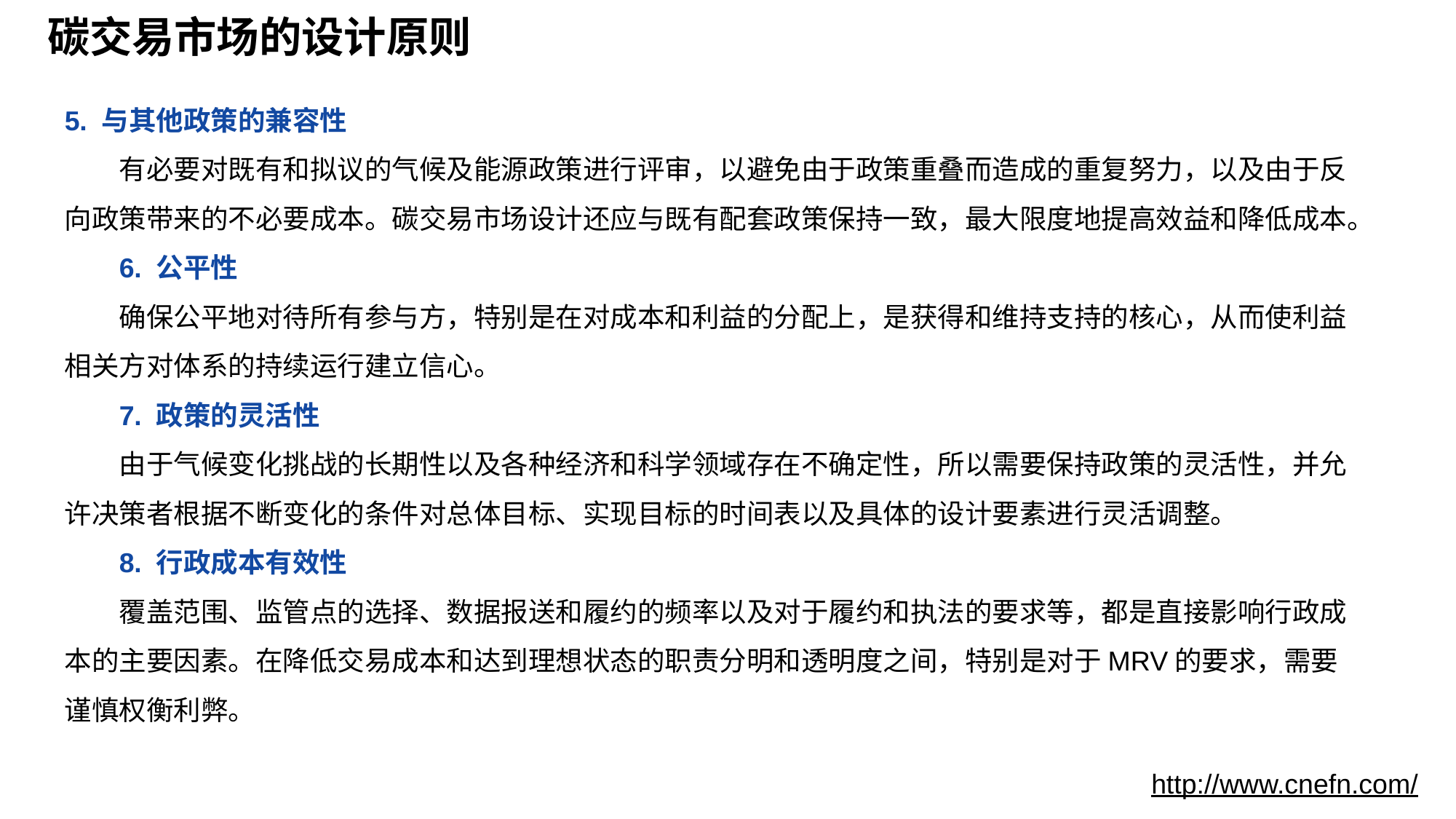

# 碳交易市场的设计原则
5. 与其他政策的兼容性
有必要对既有和拟议的气候及能源政策进行评审，以避免由于政策重叠而造成的重复努力，以及由于反向政策带来的不必要成本。碳交易市场设计还应与既有配套政策保持一致，最大限度地提高效益和降低成本。
6. 公平性
确保公平地对待所有参与方，特别是在对成本和利益的分配上，是获得和维持支持的核心，从而使利益相关方对体系的持续运行建立信心。
7. 政策的灵活性
由于气候变化挑战的长期性以及各种经济和科学领域存在不确定性，所以需要保持政策的灵活性，并允许决策者根据不断变化的条件对总体目标、实现目标的时间表以及具体的设计要素进行灵活调整。
8. 行政成本有效性
覆盖范围、监管点的选择、数据报送和履约的频率以及对于履约和执法的要求等，都是直接影响行政成本的主要因素。在降低交易成本和达到理想状态的职责分明和透明度之间，特别是对于MRV的要求，需要谨慎权衡利弊。